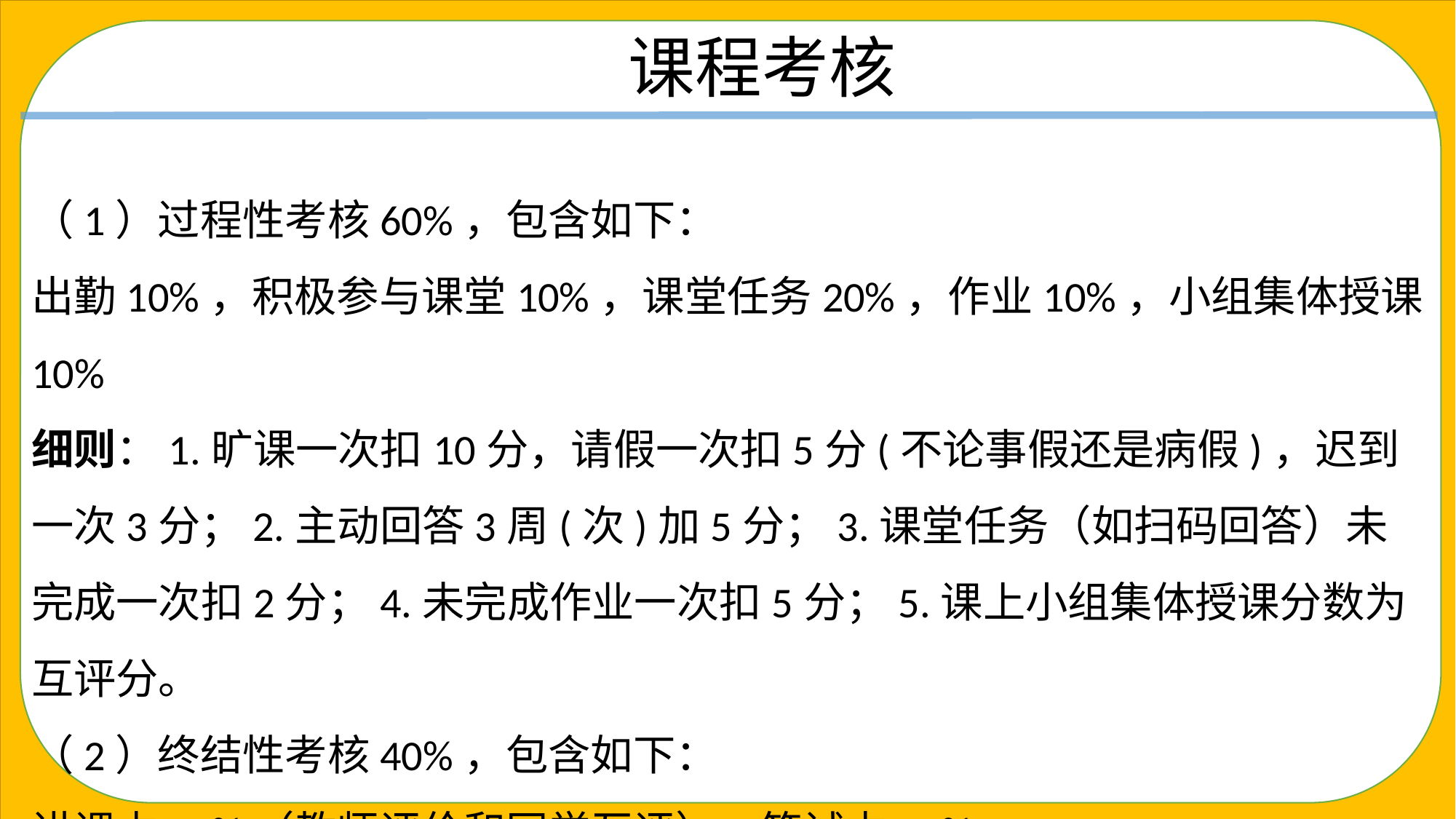

课程考核
（1）过程性考核60%，包含如下：
出勤10%，积极参与课堂10%，课堂任务20%，作业10%，小组集体授课10%
细则：1.旷课一次扣10分，请假一次扣5分(不论事假还是病假)，迟到一次3分；2.主动回答3周(次)加5分；3.课堂任务（如扫码回答）未完成一次扣2分；4.未完成作业一次扣5分；5.课上小组集体授课分数为互评分。
（2）终结性考核40%，包含如下：
讲课占50%（教师评价和同学互评）；笔试占50%